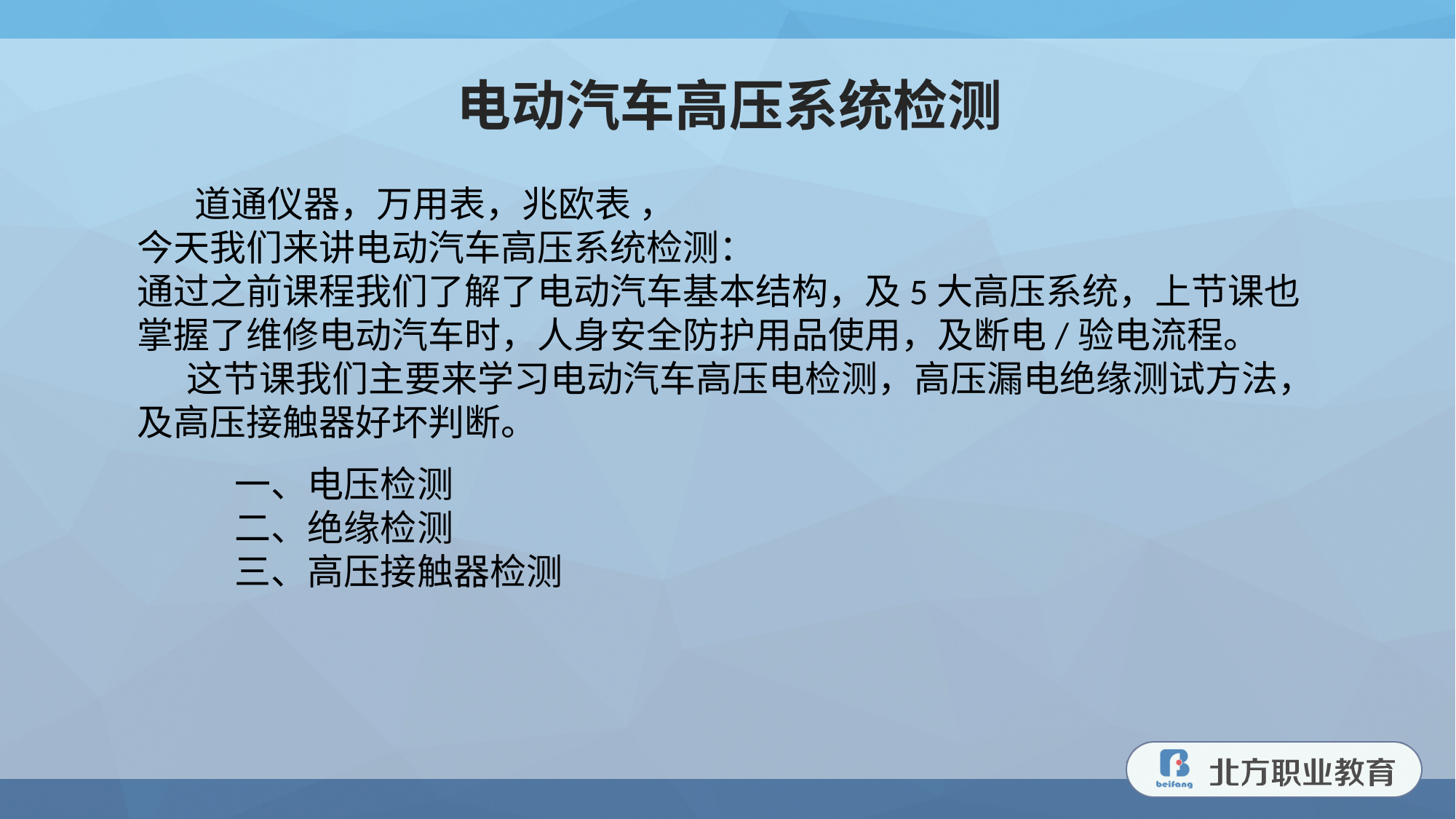

电动汽车高压系统检测
      道通仪器，万用表，兆欧表 ，
今天我们来讲电动汽车高压系统检测：
通过之前课程我们了解了电动汽车基本结构，及5大高压系统，上节课也掌握了维修电动汽车时，人身安全防护用品使用，及断电/验电流程。
     这节课我们主要来学习电动汽车高压电检测，高压漏电绝缘测试方法，及高压接触器好坏判断。
一、电压检测
二、绝缘检测
三、高压接触器检测